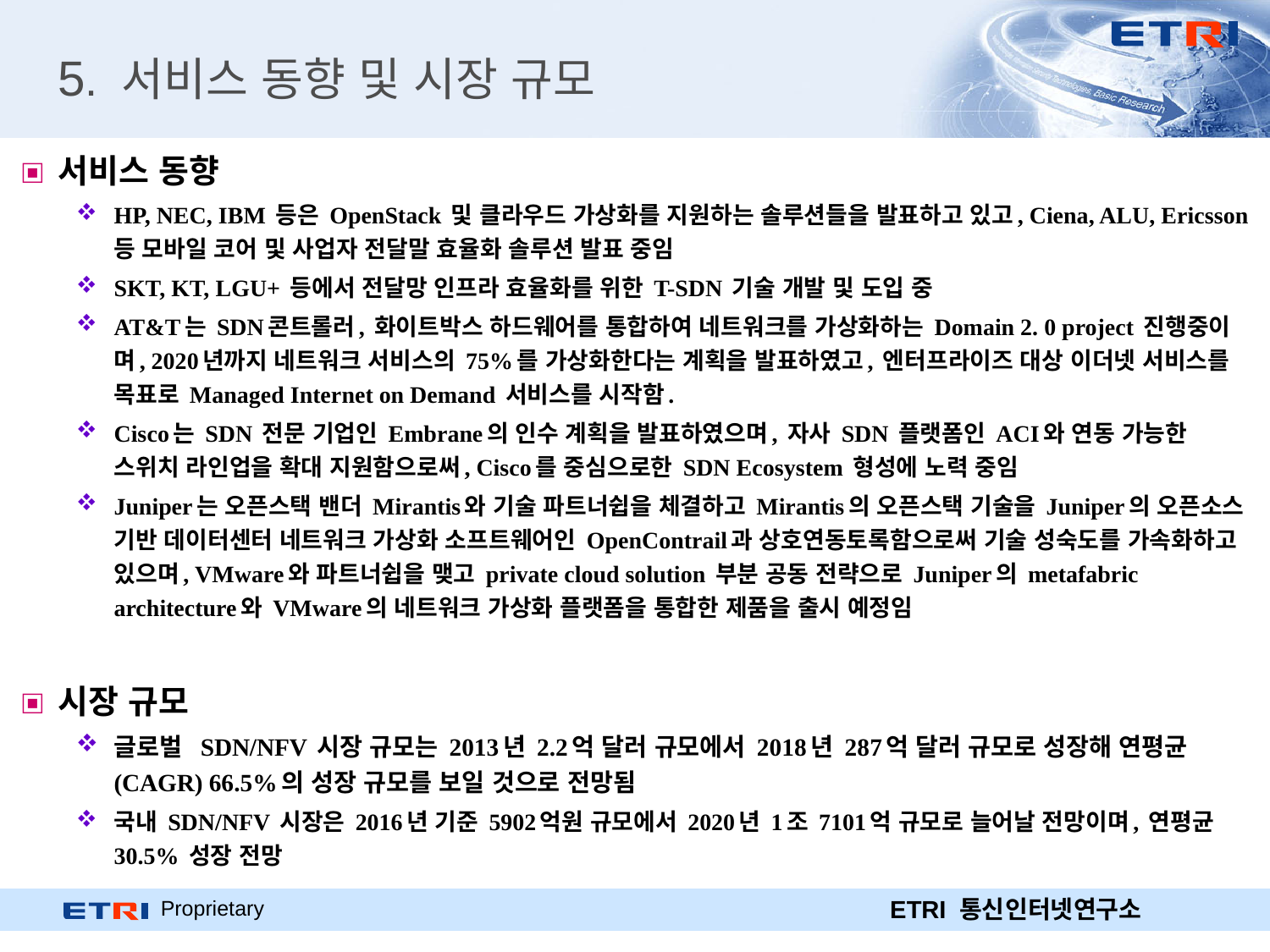

# 5. 서비스 동향 및 시장 규모
서비스 동향
HP, NEC, IBM 등은 OpenStack 및 클라우드 가상화를 지원하는 솔루션들을 발표하고 있고, Ciena, ALU, Ericsson 등 모바일 코어 및 사업자 전달말 효율화 솔루션 발표 중임
SKT, KT, LGU+ 등에서 전달망 인프라 효율화를 위한 T-SDN 기술 개발 및 도입 중
AT&T는 SDN콘트롤러, 화이트박스 하드웨어를 통합하여 네트워크를 가상화하는 Domain 2. 0 project 진행중이며, 2020년까지 네트워크 서비스의 75%를 가상화한다는 계획을 발표하였고, 엔터프라이즈 대상 이더넷 서비스를 목표로 Managed Internet on Demand 서비스를 시작함.
Cisco는 SDN 전문 기업인 Embrane의 인수 계획을 발표하였으며, 자사 SDN 플랫폼인 ACI와 연동 가능한 스위치 라인업을 확대 지원함으로써, Cisco를 중심으로한 SDN Ecosystem 형성에 노력 중임
Juniper는 오픈스택 밴더 Mirantis와 기술 파트너쉽을 체결하고 Mirantis의 오픈스택 기술을 Juniper의 오픈소스 기반 데이터센터 네트워크 가상화 소프트웨어인 OpenContrail과 상호연동토록함으로써 기술 성숙도를 가속화하고 있으며, VMware와 파트너쉽을 맺고 private cloud solution 부분 공동 전략으로 Juniper의 metafabric architecture와 VMware의 네트워크 가상화 플랫폼을 통합한 제품을 출시 예정임

시장 규모
글로벌  SDN/NFV 시장 규모는 2013년 2.2억 달러 규모에서 2018년 287억 달러 규모로 성장해 연평균(CAGR) 66.5%의 성장 규모를 보일 것으로 전망됨
국내 SDN/NFV 시장은 2016년 기준 5902억원 규모에서 2020년 1조 7101억 규모로 늘어날 전망이며, 연평균 30.5% 성장 전망
8